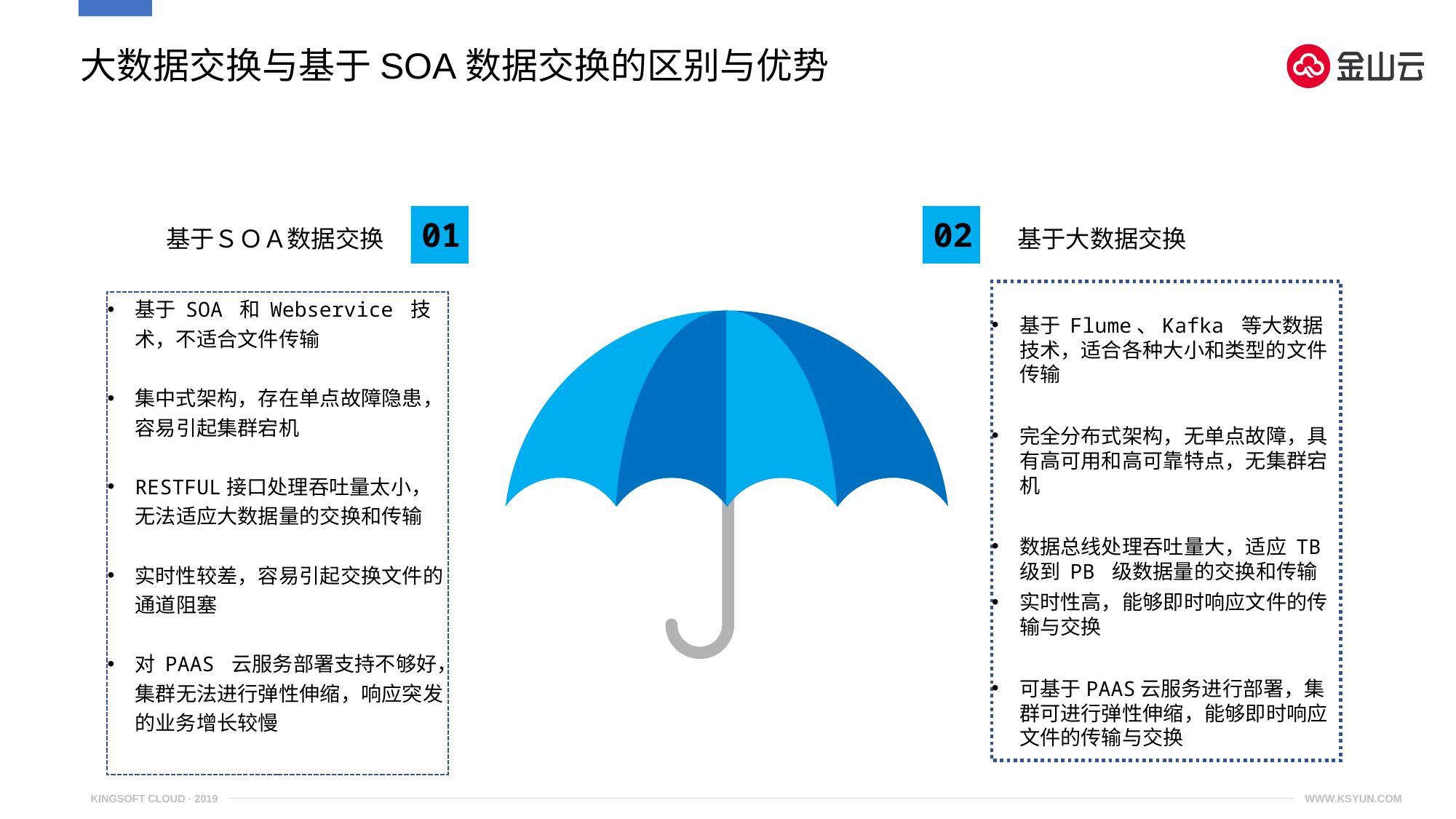

大数据交换与基于SOA数据交换的区别与优势
基于ＳＯＡ数据交换

基于大数据交换
01
02

基于 Flume、Kafka 等大数据技术，适合各种大小和类型的文件传输

完全分布式架构，无单点故障，具有高可用和高可靠特点，无集群宕机

数据总线处理吞吐量大，适应 TB 级到 PB 级数据量的交换和传输
实时性高，能够即时响应文件的传输与交换

可基于PAAS云服务进行部署，集群可进行弹性伸缩，能够即时响应文件的传输与交换

基于 SOA 和 Webservice 技术，不适合文件传输

集中式架构，存在单点故障隐患，容易引起集群宕机

RESTFUL接口处理吞吐量太小，无法适应大数据量的交换和传输

实时性较差，容易引起交换文件的通道阻塞

对 PAAS 云服务部署支持不够好，集群无法进行弹性伸缩，响应突发的业务增长较慢